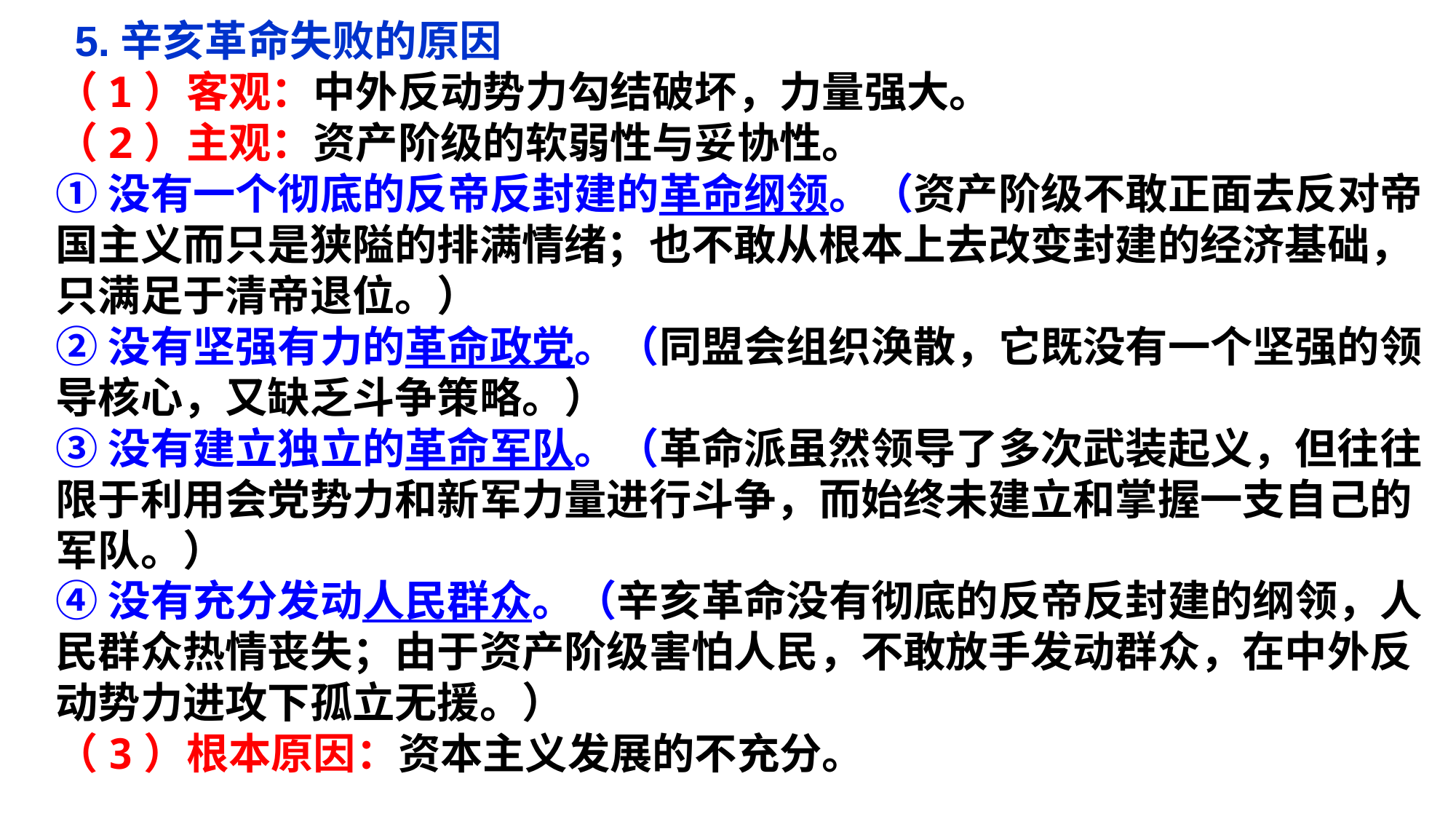

5.辛亥革命失败的原因
（1）客观：中外反动势力勾结破坏，力量强大。
（2）主观：资产阶级的软弱性与妥协性。
①没有一个彻底的反帝反封建的革命纲领。（资产阶级不敢正面去反对帝国主义而只是狭隘的排满情绪；也不敢从根本上去改变封建的经济基础，只满足于清帝退位。）
②没有坚强有力的革命政党。（同盟会组织涣散，它既没有一个坚强的领导核心，又缺乏斗争策略。）
③没有建立独立的革命军队。（革命派虽然领导了多次武装起义，但往往限于利用会党势力和新军力量进行斗争，而始终未建立和掌握一支自己的军队。）
④没有充分发动人民群众。（辛亥革命没有彻底的反帝反封建的纲领，人民群众热情丧失；由于资产阶级害怕人民，不敢放手发动群众，在中外反动势力进攻下孤立无援。）
（3）根本原因：资本主义发展的不充分。